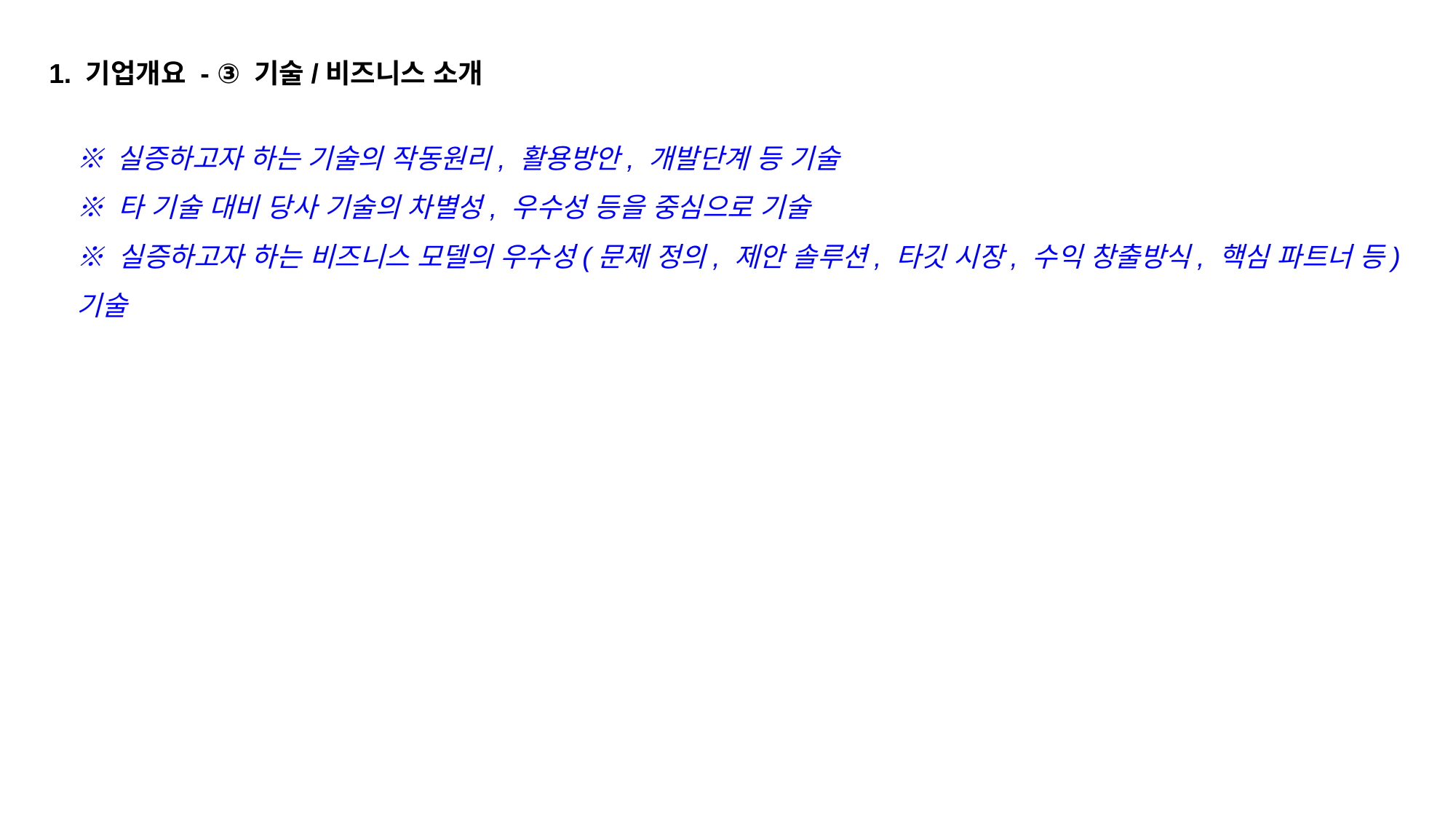

1. 기업개요 - ③ 기술/비즈니스 소개
※ 실증하고자 하는 기술의 작동원리, 활용방안, 개발단계 등 기술
※ 타 기술 대비 당사 기술의 차별성, 우수성 등을 중심으로 기술
※ 실증하고자 하는 비즈니스 모델의 우수성(문제 정의, 제안 솔루션, 타깃 시장, 수익 창출방식, 핵심 파트너 등) 기술